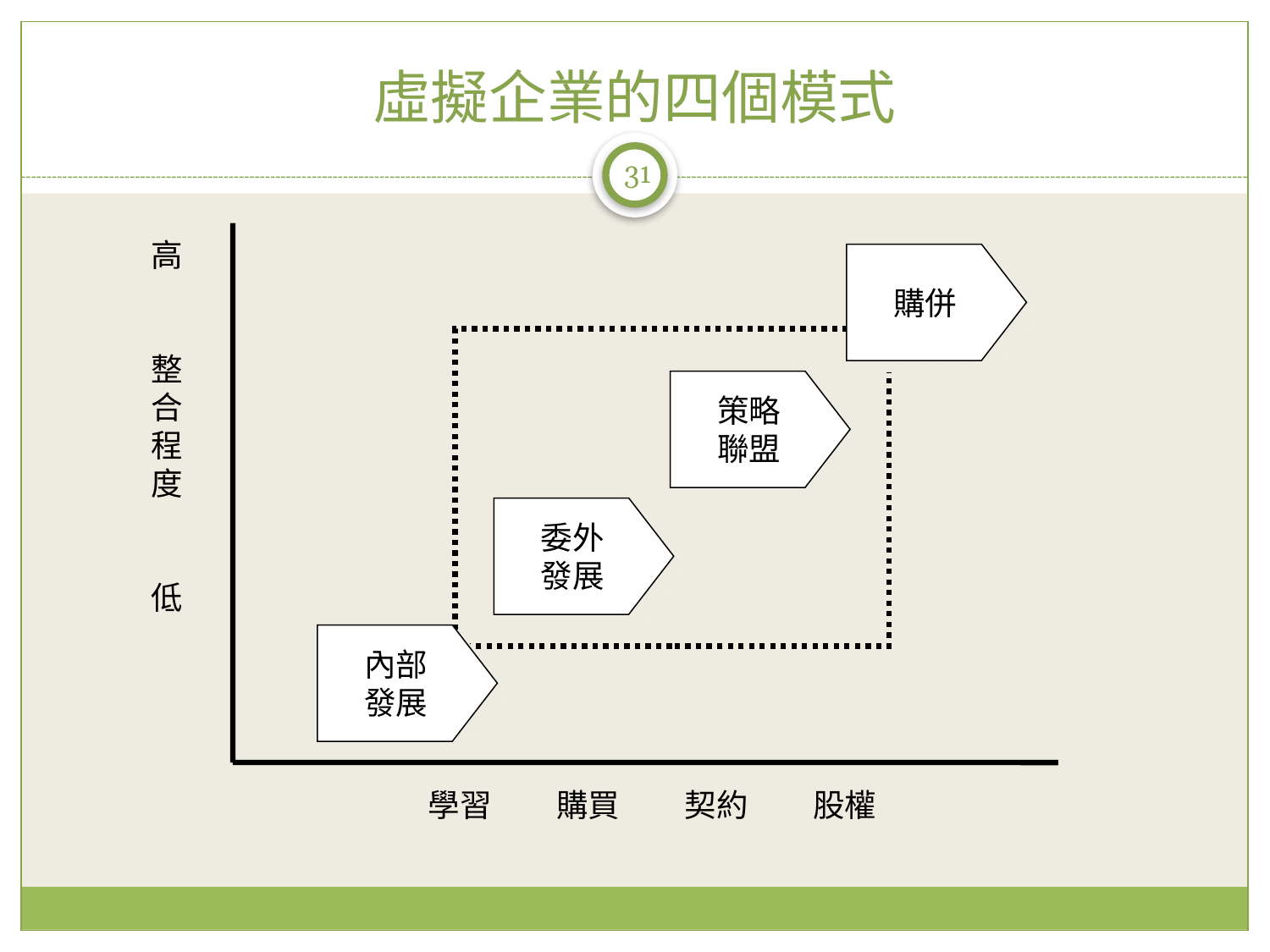

# 虛擬企業的四個模式
31

高

整
合
程
度

低
購併

策略
聯盟
委外
發展
內部
發展

學習         購買         契約         股權